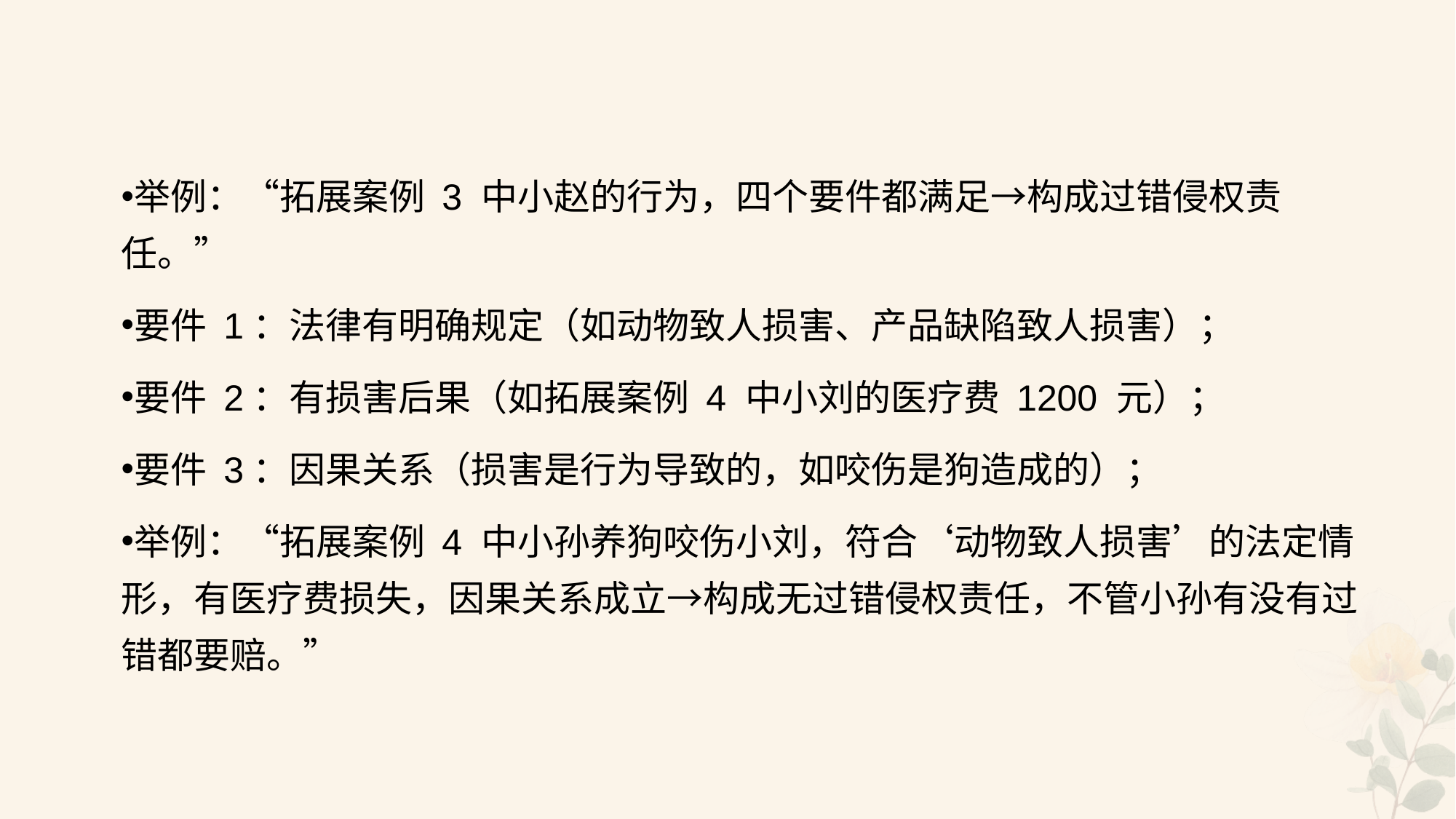

#
举例：“拓展案例 3 中小赵的行为，四个要件都满足→构成过错侵权责任。”
要件 1：法律有明确规定（如动物致人损害、产品缺陷致人损害）；
要件 2：有损害后果（如拓展案例 4 中小刘的医疗费 1200 元）；
要件 3：因果关系（损害是行为导致的，如咬伤是狗造成的）；
举例：“拓展案例 4 中小孙养狗咬伤小刘，符合‘动物致人损害’的法定情形，有医疗费损失，因果关系成立→构成无过错侵权责任，不管小孙有没有过错都要赔。”